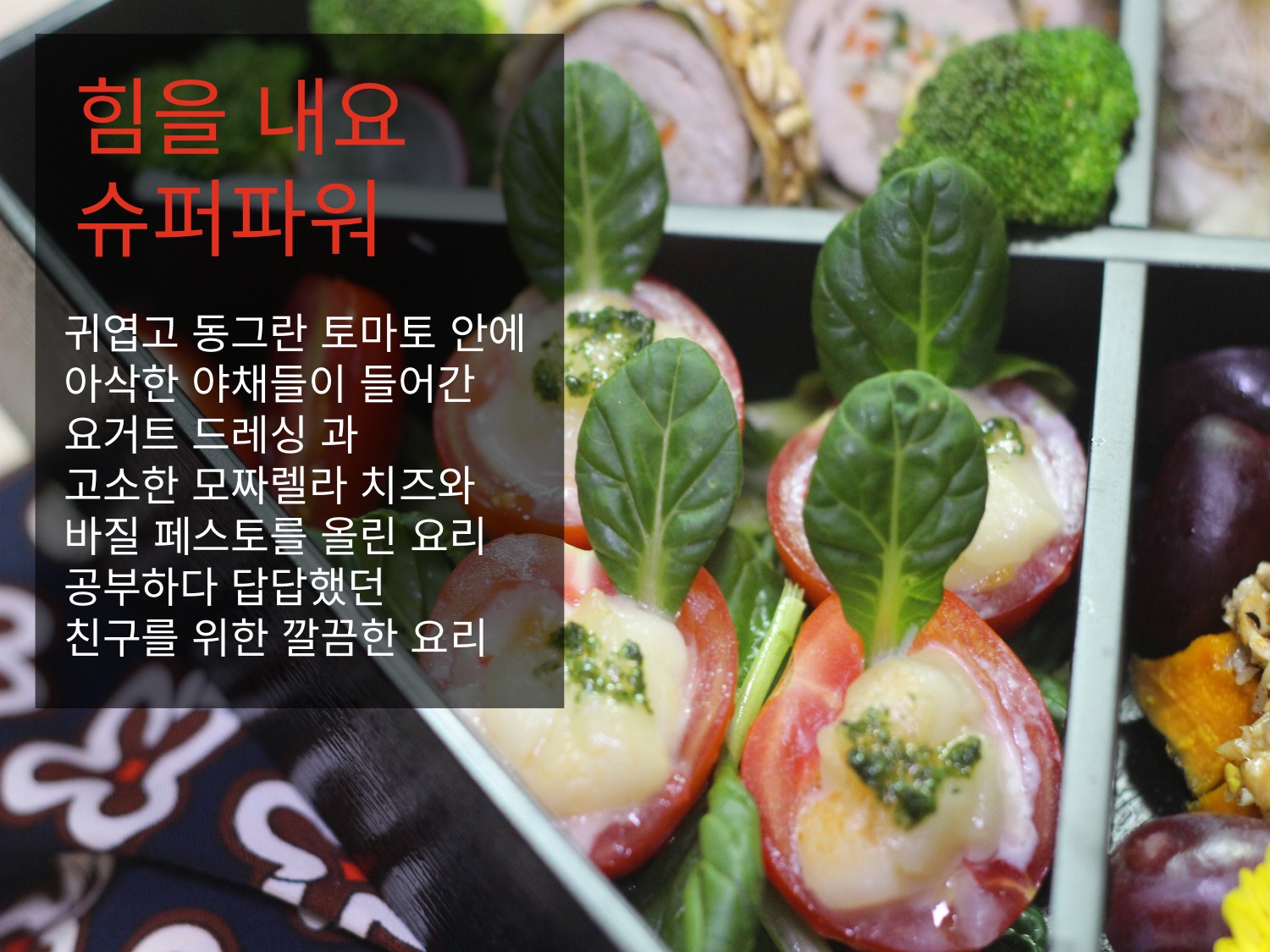

힘을 내요
슈퍼파워
귀엽고 동그란 토마토 안에
아삭한 야채들이 들어간
요거트 드레싱 과
고소한 모짜렐라 치즈와
바질 페스토를 올린 요리
공부하다 답답했던
친구를 위한 깔끔한 요리